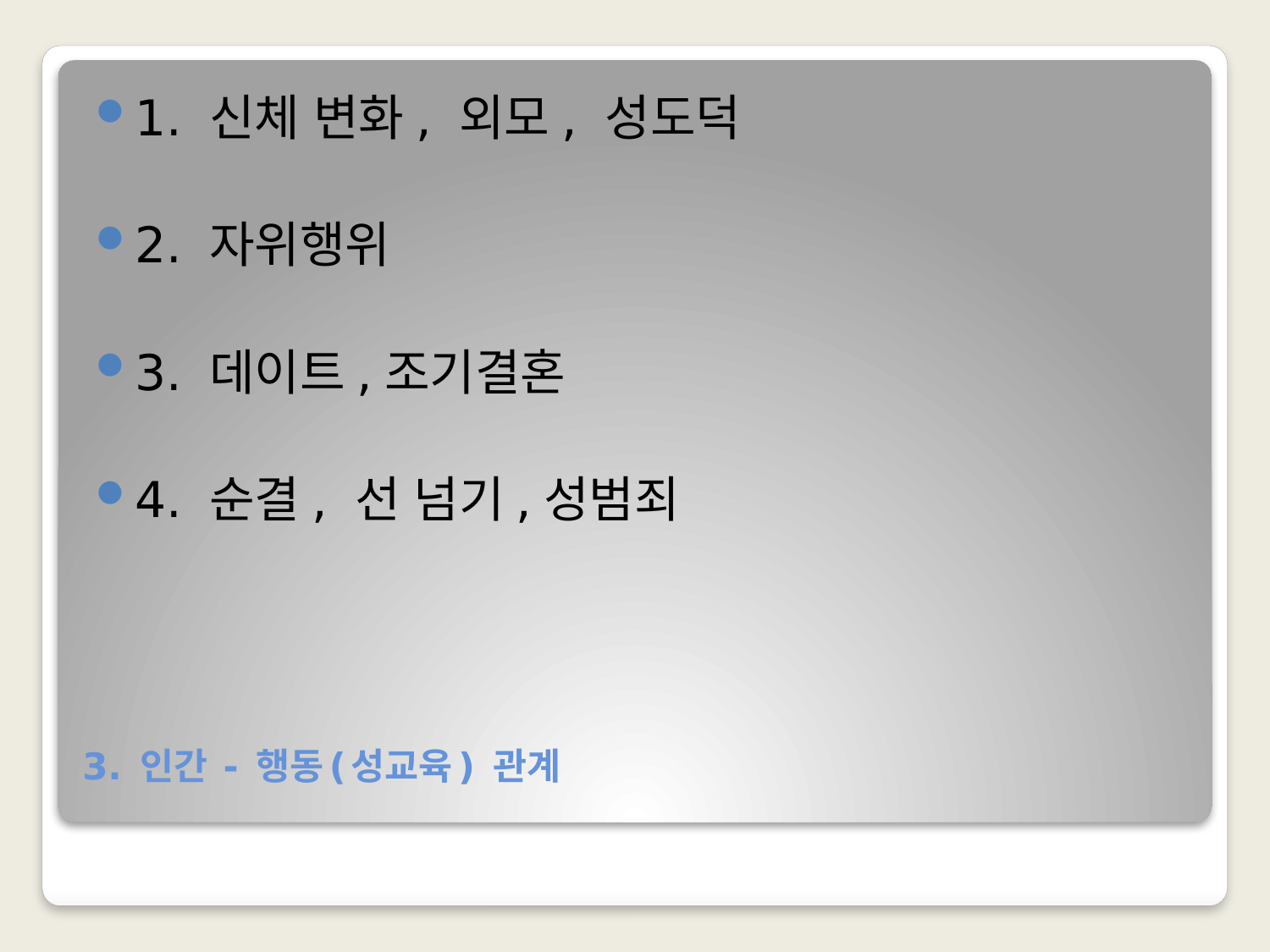

1. 신체 변화, 외모, 성도덕

2. 자위행위

3. 데이트,조기결혼

4. 순결, 선 넘기,성범죄
# 3. 인간 - 행동(성교육) 관계